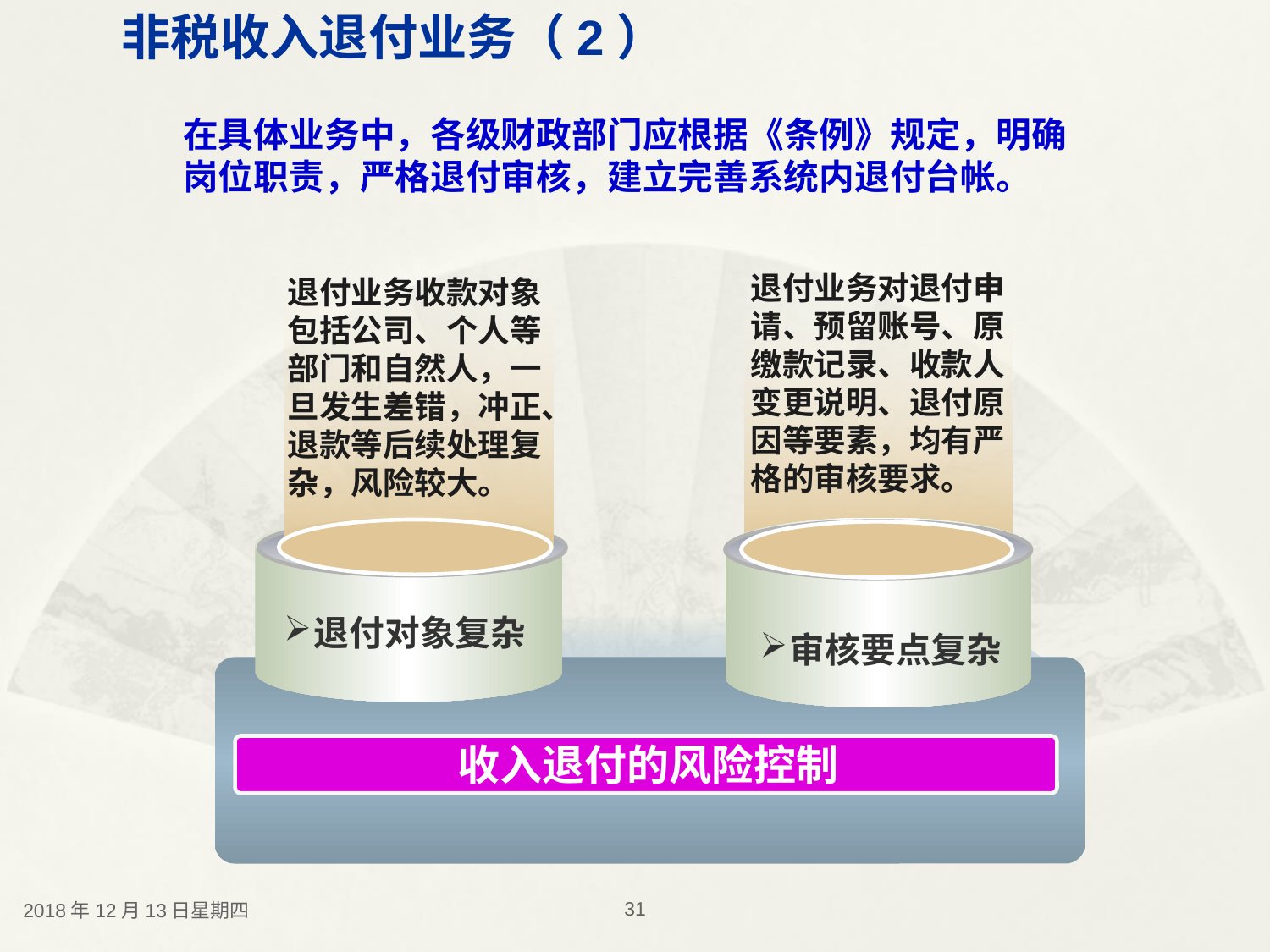

非税收入退付业务（2）
在具体业务中，各级财政部门应根据《条例》规定，明确岗位职责，严格退付审核，建立完善系统内退付台帐。

退付业务收款对象包括公司、个人等部门和自然人，一旦发生差错，冲正、退款等后续处理复杂，风险较大。

退付业务对退付申请、预留账号、原缴款记录、收款人变更说明、退付原因等要素，均有严格的审核要求。

审核要点复杂

退付对象复杂

收入退付的风险控制

2018年12月13日星期四
31